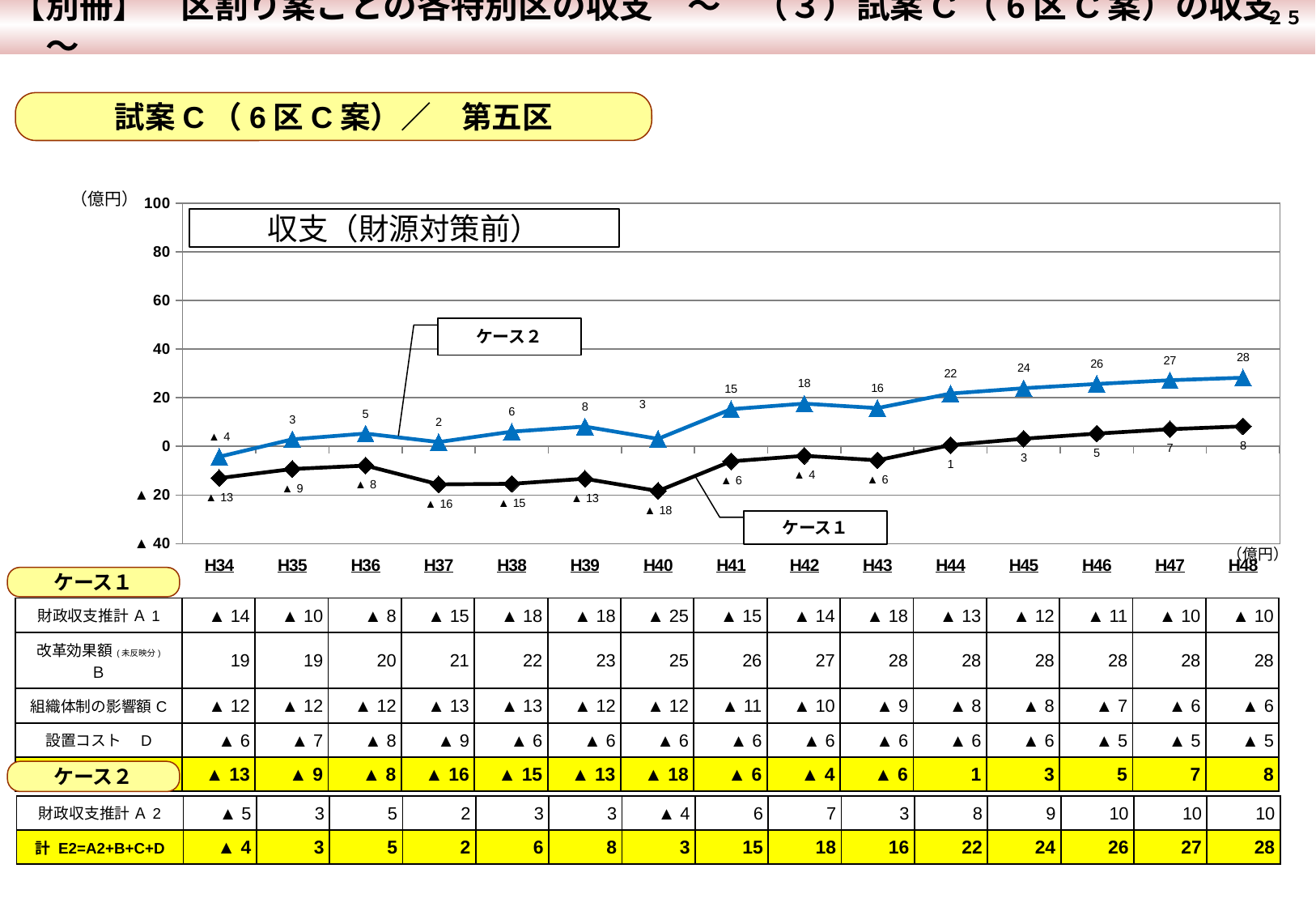

【別冊】　区割り案ごとの各特別区の収支　～　（３）試案C（6区C案）の収支　～
 ２５
試案C（6区C案）／　第五区

### Chart

| Category | 計 E=A'+B+C+D | 計 E=A+B+C+D |
|---|---|---|
| H34 | -4.265539503711071 | -13.035339503711072 |
| H35 | 2.8987850596071008 | -9.2817249403929 |
| H36 | 5.268035120912216 | -7.888724879087782 |
| H37 | 1.7675048413637624 | -15.614185158636236 |
| H38 | 6.052305865924846 | -15.390234134075154 |
| H39 | 8.1484644372279 | -13.294075562772097 |
| H40 | 3.091998467613129 | -18.350541532386874 |
| H41 | 15.289660355899613 | -6.152879644100387 |
| H42 | 17.56869883211408 | -3.873841167885918 |
| H43 | 15.722850985540813 | -5.7196990144591835 |
| H44 | 21.70305221313948 | 0.5350222131394728 |
| H45 | 23.899976534133632 | 3.1528665341336364 |
| H46 | 25.67738342807666 | 5.261523428076666 |
| H47 | 27.20727413904804 | 7.063404139048039 |
| H48 | 28.252669153797257 | 8.23936915379725 |
（億円）
収支（財源対策前）
ケース２
ケース１
（億円）
ケース１
| 財政収支推計 Ａ1 | ▲ 14 | ▲ 10 | ▲ 8 | ▲ 15 | ▲ 18 | ▲ 18 | ▲ 25 | ▲ 15 | ▲ 14 | ▲ 18 | ▲ 13 | ▲ 12 | ▲ 11 | ▲ 10 | ▲ 10 |
| --- | --- | --- | --- | --- | --- | --- | --- | --- | --- | --- | --- | --- | --- | --- | --- |
| 改革効果額(未反映分) Ｂ | 19 | 19 | 20 | 21 | 22 | 23 | 25 | 26 | 27 | 28 | 28 | 28 | 28 | 28 | 28 |
| 組織体制の影響額C | ▲ 12 | ▲ 12 | ▲ 12 | ▲ 13 | ▲ 13 | ▲ 12 | ▲ 12 | ▲ 11 | ▲ 10 | ▲ 9 | ▲ 8 | ▲ 8 | ▲ 7 | ▲ 6 | ▲ 6 |
| 設置コスト　D | ▲ 6 | ▲ 7 | ▲ 8 | ▲ 9 | ▲ 6 | ▲ 6 | ▲ 6 | ▲ 6 | ▲ 6 | ▲ 6 | ▲ 6 | ▲ 6 | ▲ 5 | ▲ 5 | ▲ 5 |
| 計 E1=A1+B+C+D | ▲ 13 | ▲ 9 | ▲ 8 | ▲ 16 | ▲ 15 | ▲ 13 | ▲ 18 | ▲ 6 | ▲ 4 | ▲ 6 | 1 | 3 | 5 | 7 | 8 |
ケース２
| 財政収支推計 Ａ2 | ▲ 5 | 3 | 5 | 2 | 3 | 3 | ▲ 4 | 6 | 7 | 3 | 8 | 9 | 10 | 10 | 10 |
| --- | --- | --- | --- | --- | --- | --- | --- | --- | --- | --- | --- | --- | --- | --- | --- |
| 計 E2=A2+B+C+D | ▲ 4 | 3 | 5 | 2 | 6 | 8 | 3 | 15 | 18 | 16 | 22 | 24 | 26 | 27 | 28 |